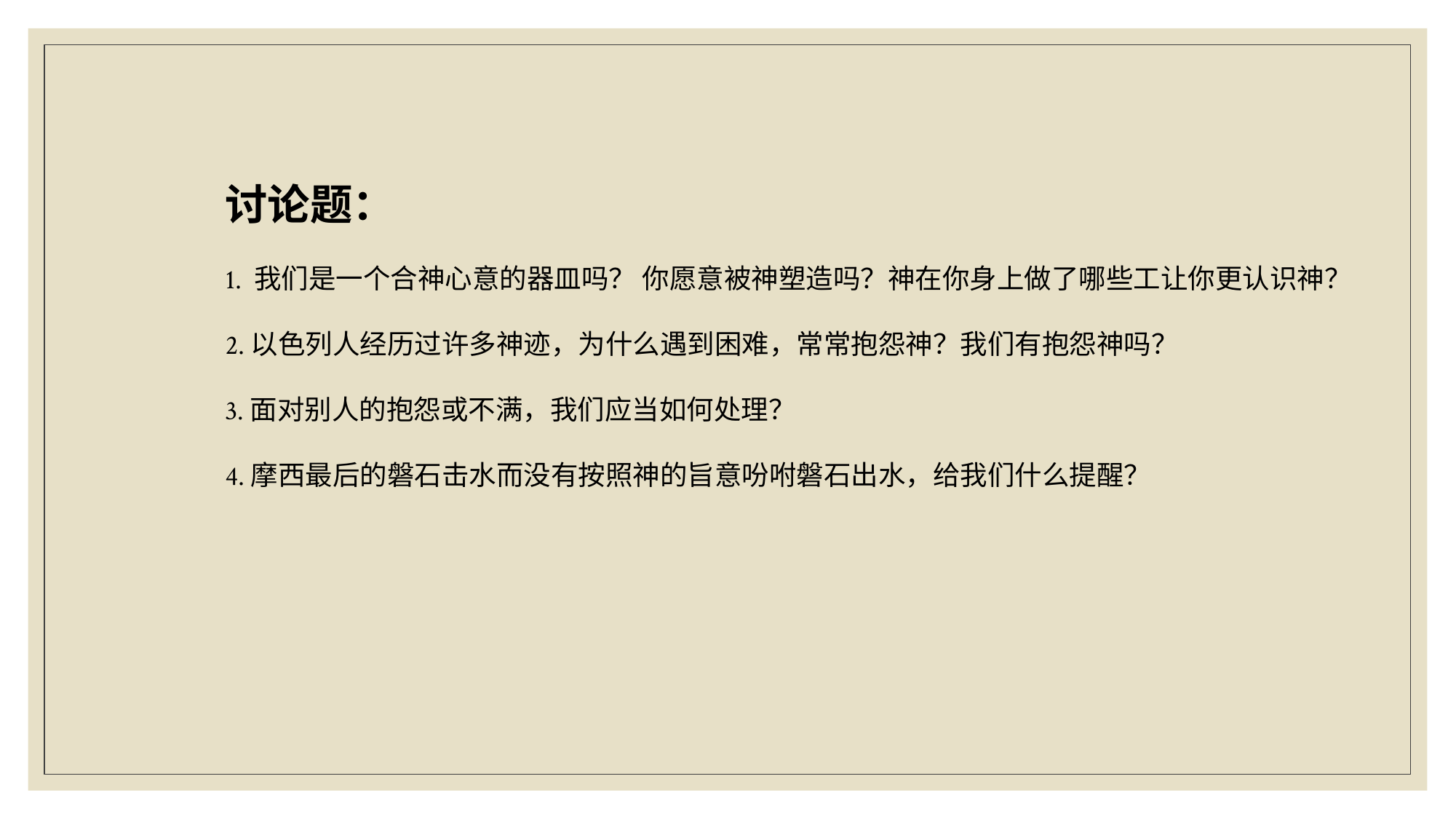

讨论题：

1. 我们是一个合神心意的器皿吗？ 你愿意被神塑造吗？神在你身上做了哪些工让你更认识神？

2.以色列人经历过许多神迹，为什么遇到困难，常常抱怨神？我们有抱怨神吗？

3.面对别人的抱怨或不满，我们应当如何处理？

4.摩西最后的磐石击水而没有按照神的旨意吩咐磐石出水，给我们什么提醒？